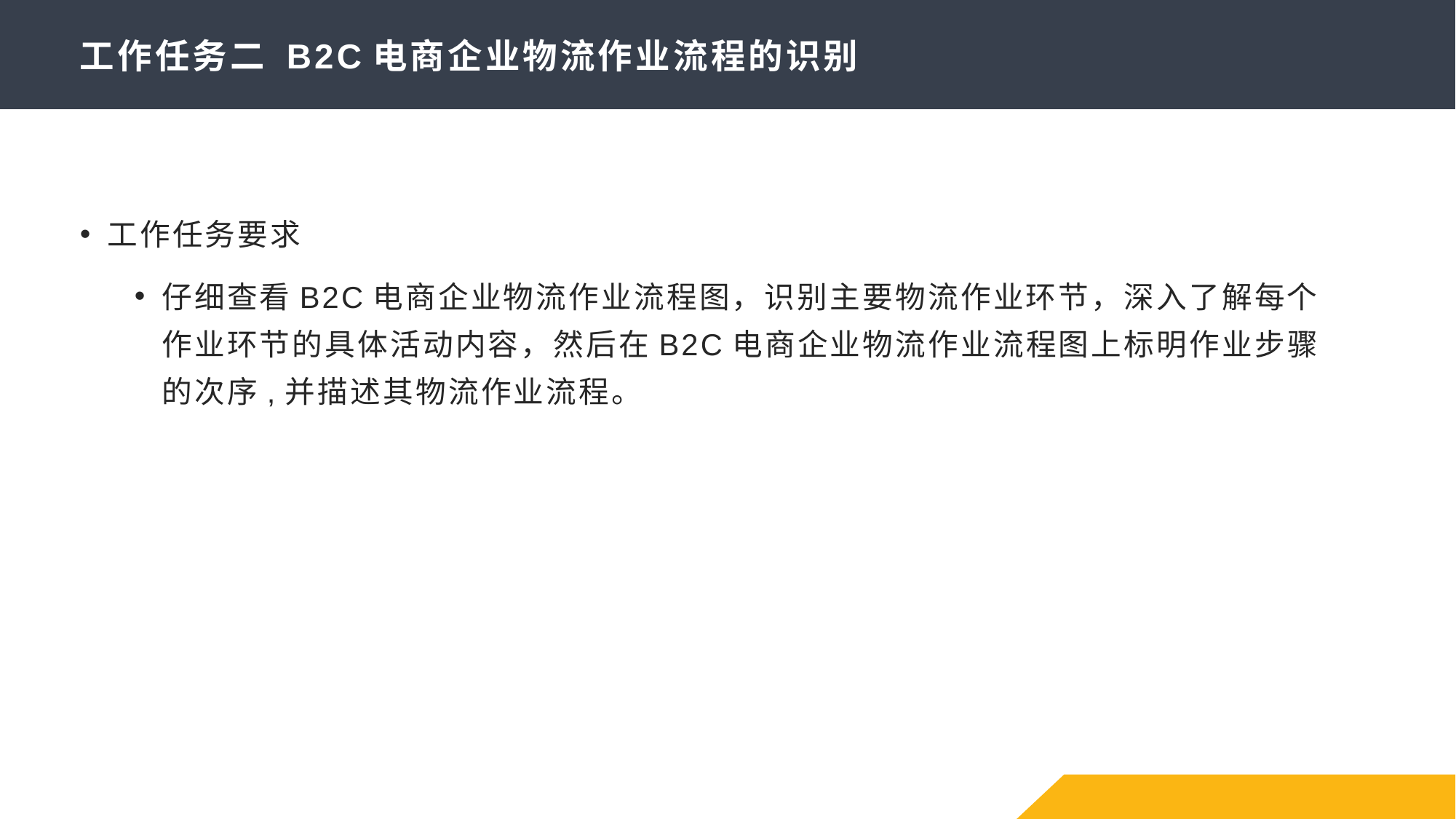

# 工作任务二 B2C电商企业物流作业流程的识别
工作任务要求
仔细查看B2C电商企业物流作业流程图，识别主要物流作业环节，深入了解每个作业环节的具体活动内容，然后在B2C电商企业物流作业流程图上标明作业步骤的次序,并描述其物流作业流程。